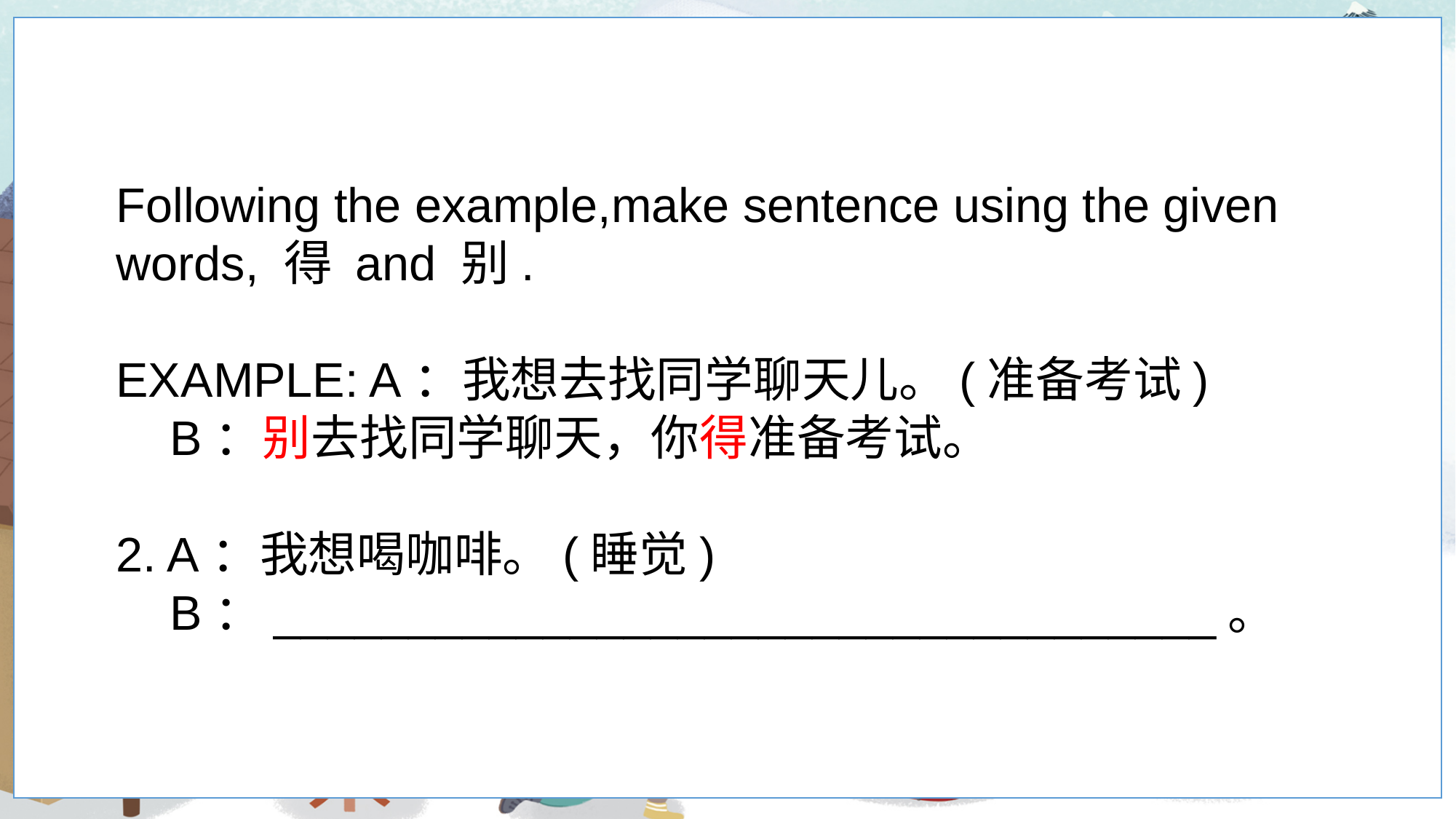

Following the example,make sentence using the given words, 得 and 别.

EXAMPLE: A：我想去找同学聊天儿。(准备考试)
    B：别去找同学聊天，你得准备考试。

2. A：我想喝咖啡。(睡觉)
    B：___________________________________。